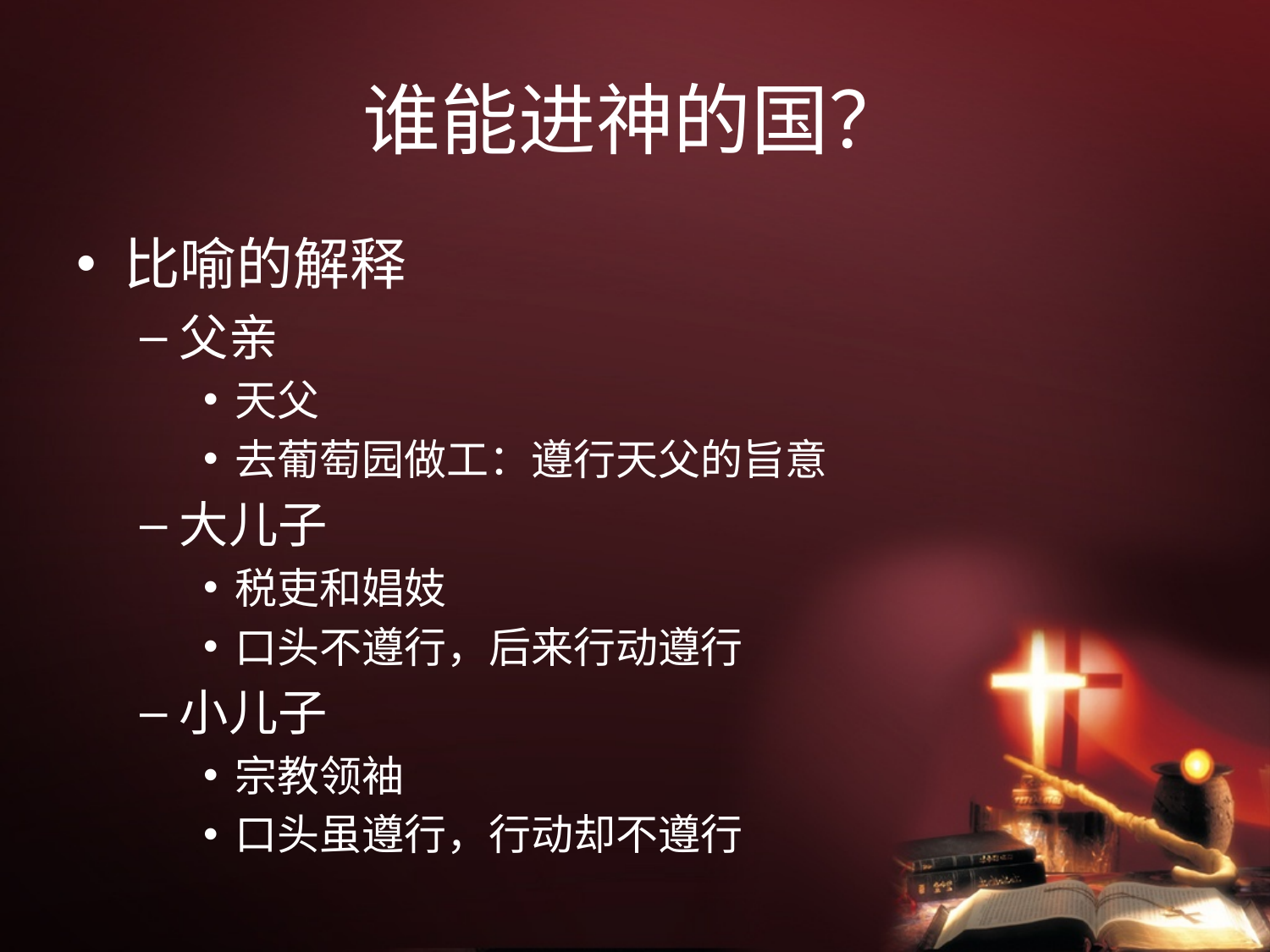

# 谁能进神的国？
比喻的解释
父亲
天父
去葡萄园做工：遵行天父的旨意
大儿子
税吏和娼妓
口头不遵行，后来行动遵行
小儿子
宗教领袖
口头虽遵行，行动却不遵行